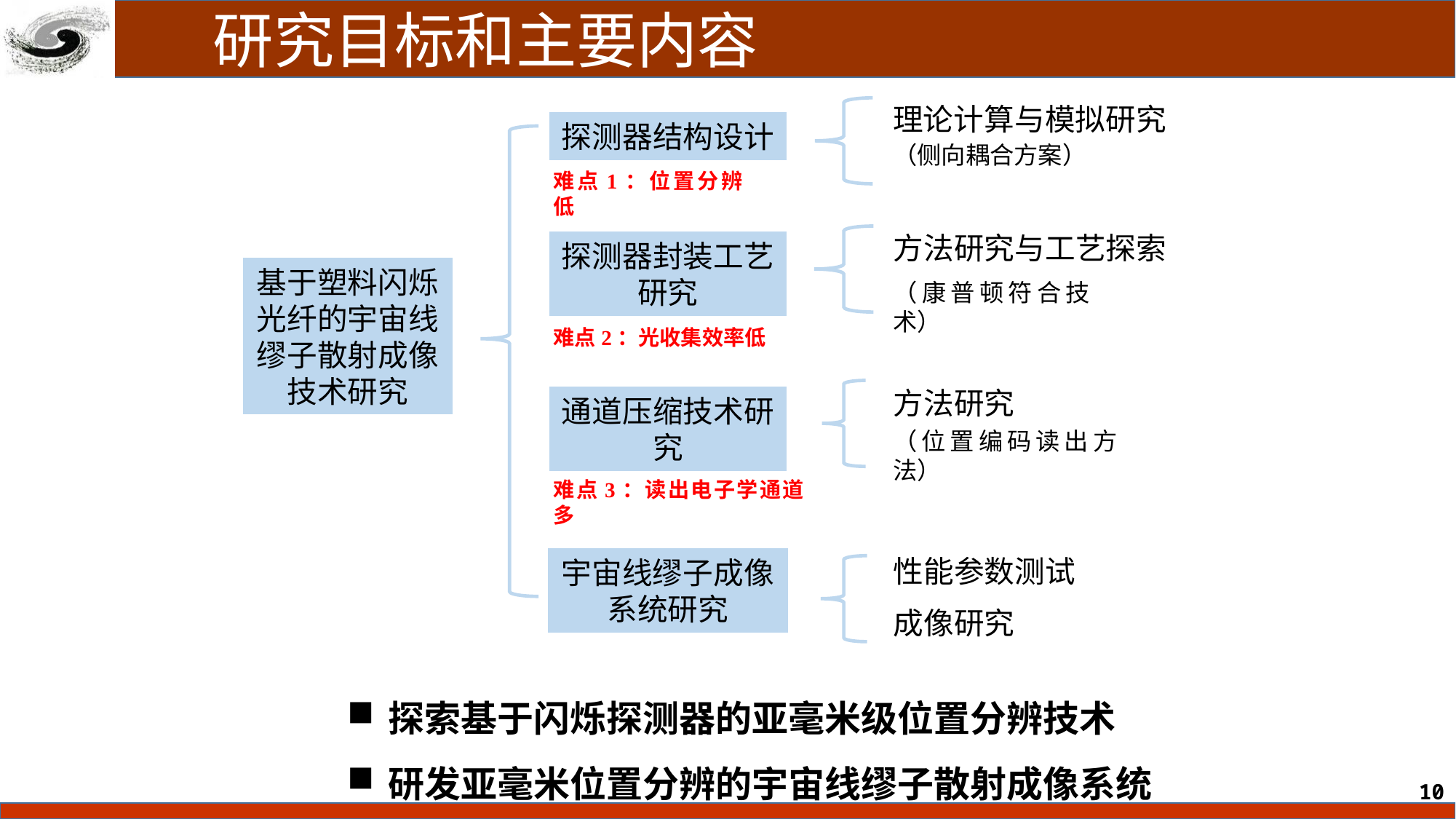

研究目标和主要内容
理论计算与模拟研究

探测器结构设计

（侧向耦合方案）
难点1：位置分辨低
方法研究与工艺探索

探测器封装工艺研究
基于塑料闪烁光纤的宇宙线缪子散射成像技术研究
（康普顿符合技术）
难点2：光收集效率低
方法研究

通道压缩技术研究
（位置编码读出方法）
难点3：读出电子学通道多
性能参数测试
宇宙线缪子成像系统研究

成像研究
探索基于闪烁探测器的亚毫米级位置分辨技术
研发亚毫米位置分辨的宇宙线缪子散射成像系统
10